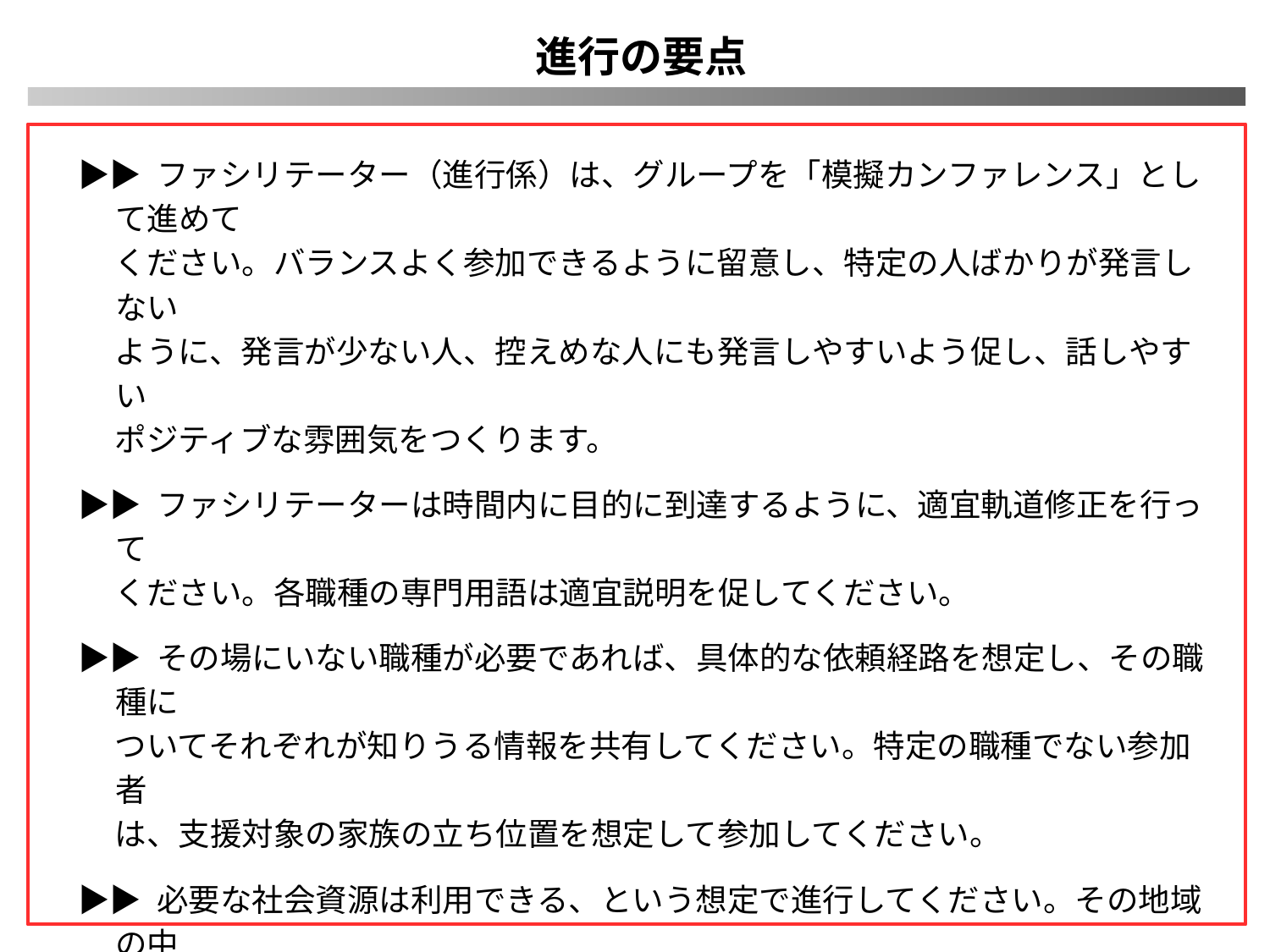

進行の要点

▶▶ ファシリテーター（進行係）は、グループを「模擬カンファレンス」として進めて
    ください。バランスよく参加できるように留意し、特定の人ばかりが発言しない
    ように、発言が少ない人、控えめな人にも発言しやすいよう促し、話しやすい
    ポジティブな雰囲気をつくります。
▶▶ ファシリテーターは時間内に目的に到達するように、適宜軌道修正を行って
    ください。各職種の専門用語は適宜説明を促してください。
▶▶ その場にいない職種が必要であれば、具体的な依頼経路を想定し、その職種に
    ついてそれぞれが知りうる情報を共有してください。特定の職種でない参加者
    は、支援対象の家族の立ち位置を想定して参加してください。
▶▶ 必要な社会資源は利用できる、という想定で進行してください。その地域の中
    で確保が難しい資源は、代替案や確保策なども併せて検討してください。
▶▶ ファシリテーターはグループの力を信じて多くの情報を与えないようにして
    ください。